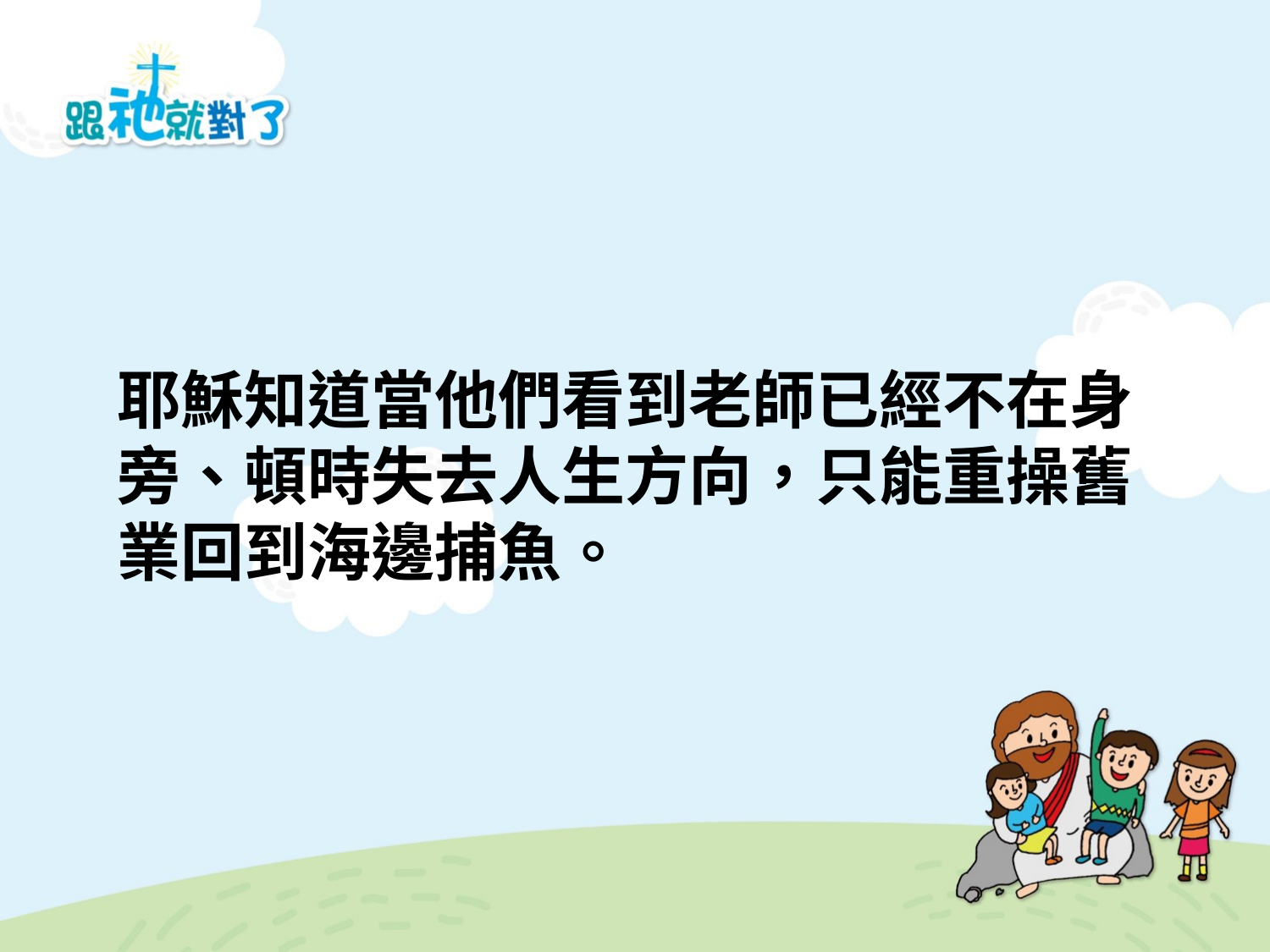

耶穌知道當他們看到老師已經不在身旁、頓時失去人生方向，只能重操舊業回到海邊捕魚。